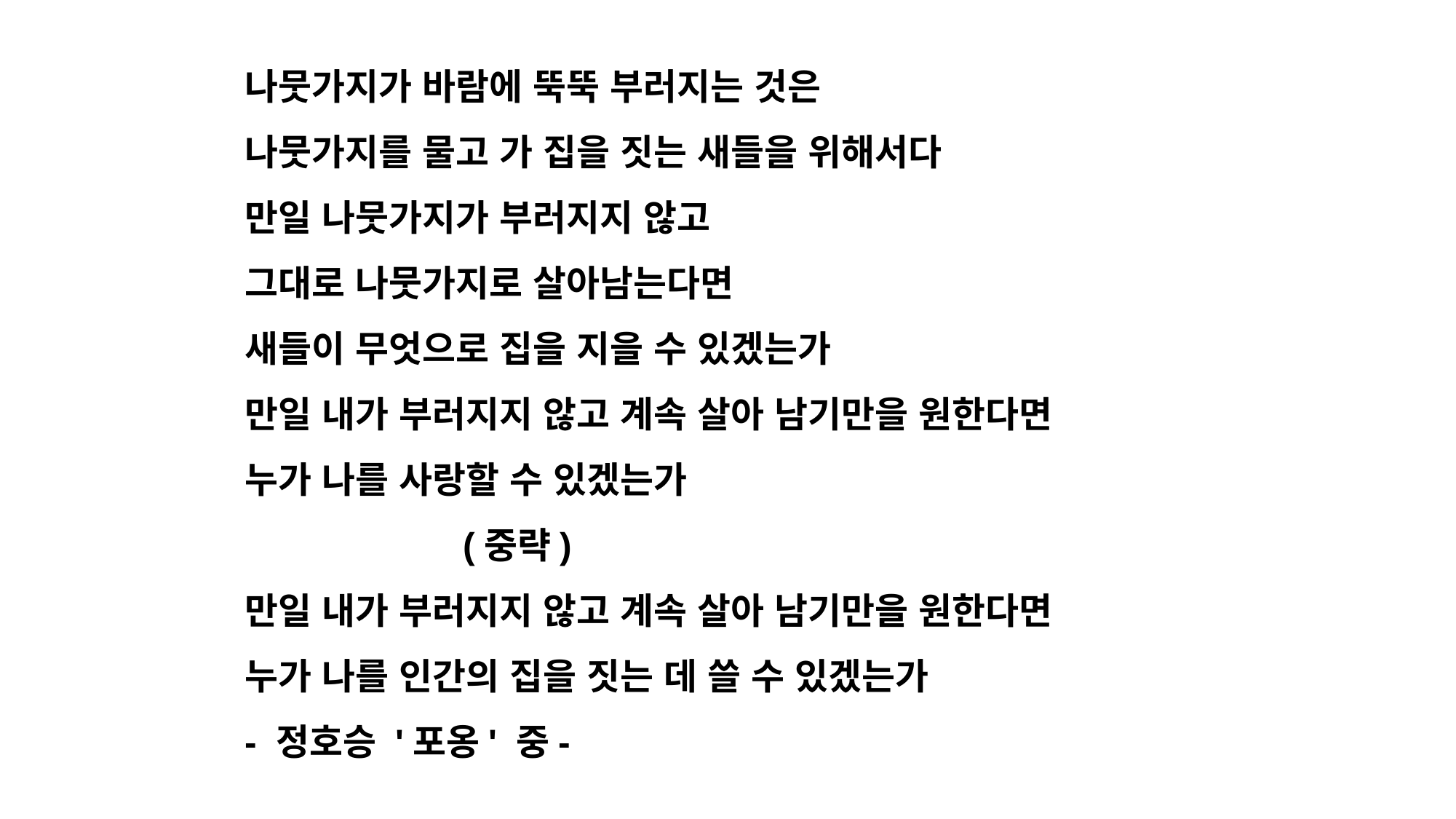

나뭇가지가 바람에 뚝뚝 부러지는 것은
나뭇가지를 물고 가 집을 짓는 새들을 위해서다
만일 나뭇가지가 부러지지 않고
그대로 나뭇가지로 살아남는다면
새들이 무엇으로 집을 지을 수 있겠는가
만일 내가 부러지지 않고 계속 살아 남기만을 원한다면
누가 나를 사랑할 수 있겠는가
		(중략)
만일 내가 부러지지 않고 계속 살아 남기만을 원한다면
누가 나를 인간의 집을 짓는 데 쓸 수 있겠는가
- 정호승 '포옹' 중-